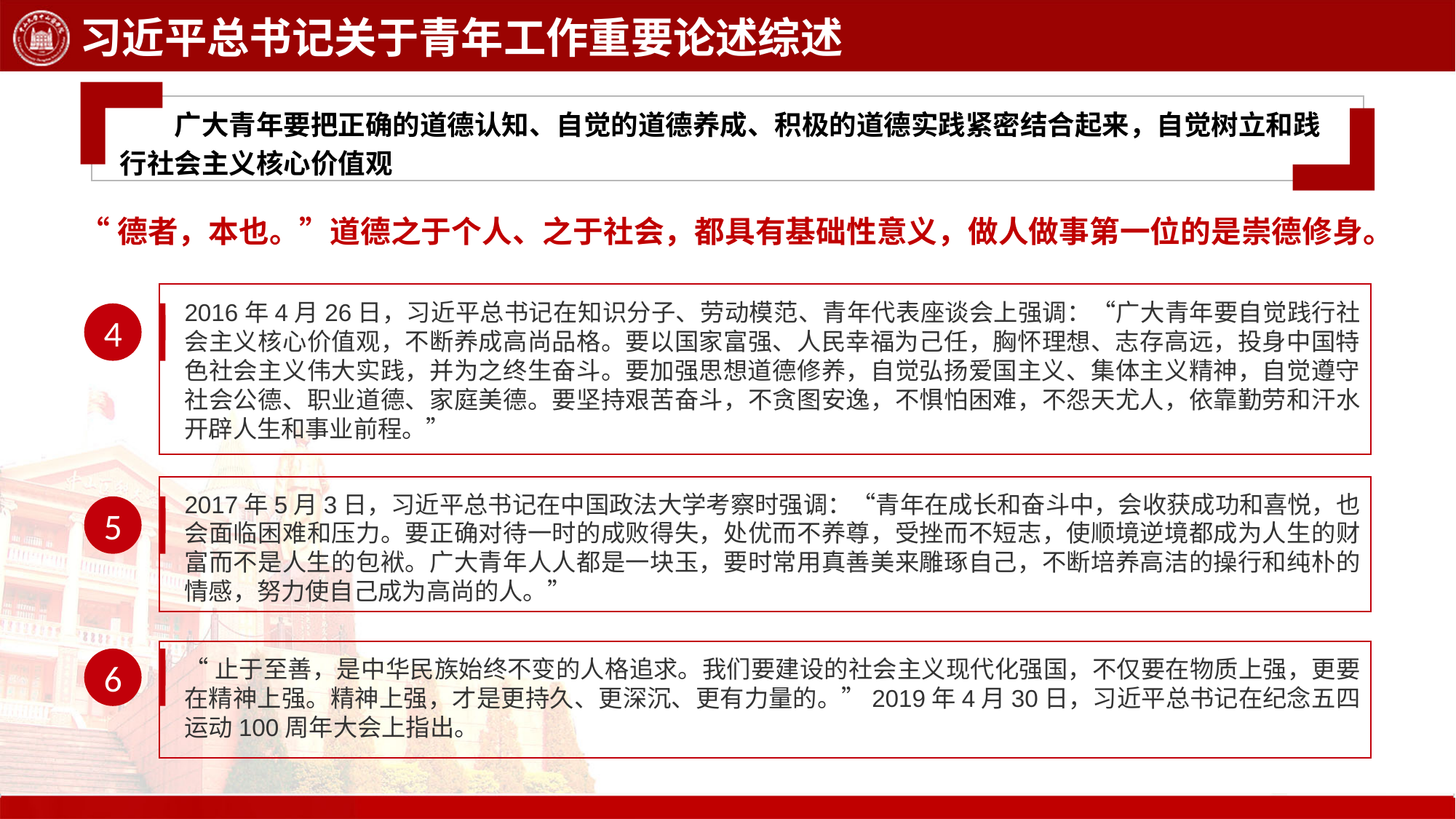

习近平总书记关于青年工作重要论述综述

广大青年要把正确的道德认知、自觉的道德养成、积极的道德实践紧密结合起来，自觉树立和践行社会主义核心价值观

“德者，本也。”道德之于个人、之于社会，都具有基础性意义，做人做事第一位的是崇德修身。

4

2016年4月26日，习近平总书记在知识分子、劳动模范、青年代表座谈会上强调：“广大青年要自觉践行社会主义核心价值观，不断养成高尚品格。要以国家富强、人民幸福为己任，胸怀理想、志存高远，投身中国特色社会主义伟大实践，并为之终生奋斗。要加强思想道德修养，自觉弘扬爱国主义、集体主义精神，自觉遵守社会公德、职业道德、家庭美德。要坚持艰苦奋斗，不贪图安逸，不惧怕困难，不怨天尤人，依靠勤劳和汗水开辟人生和事业前程。”

5

2017年5月3日，习近平总书记在中国政法大学考察时强调：“青年在成长和奋斗中，会收获成功和喜悦，也会面临困难和压力。要正确对待一时的成败得失，处优而不养尊，受挫而不短志，使顺境逆境都成为人生的财富而不是人生的包袱。广大青年人人都是一块玉，要时常用真善美来雕琢自己，不断培养高洁的操行和纯朴的情感，努力使自己成为高尚的人。”

6

“止于至善，是中华民族始终不变的人格追求。我们要建设的社会主义现代化强国，不仅要在物质上强，更要在精神上强。精神上强，才是更持久、更深沉、更有力量的。”2019年4月30日，习近平总书记在纪念五四运动100周年大会上指出。